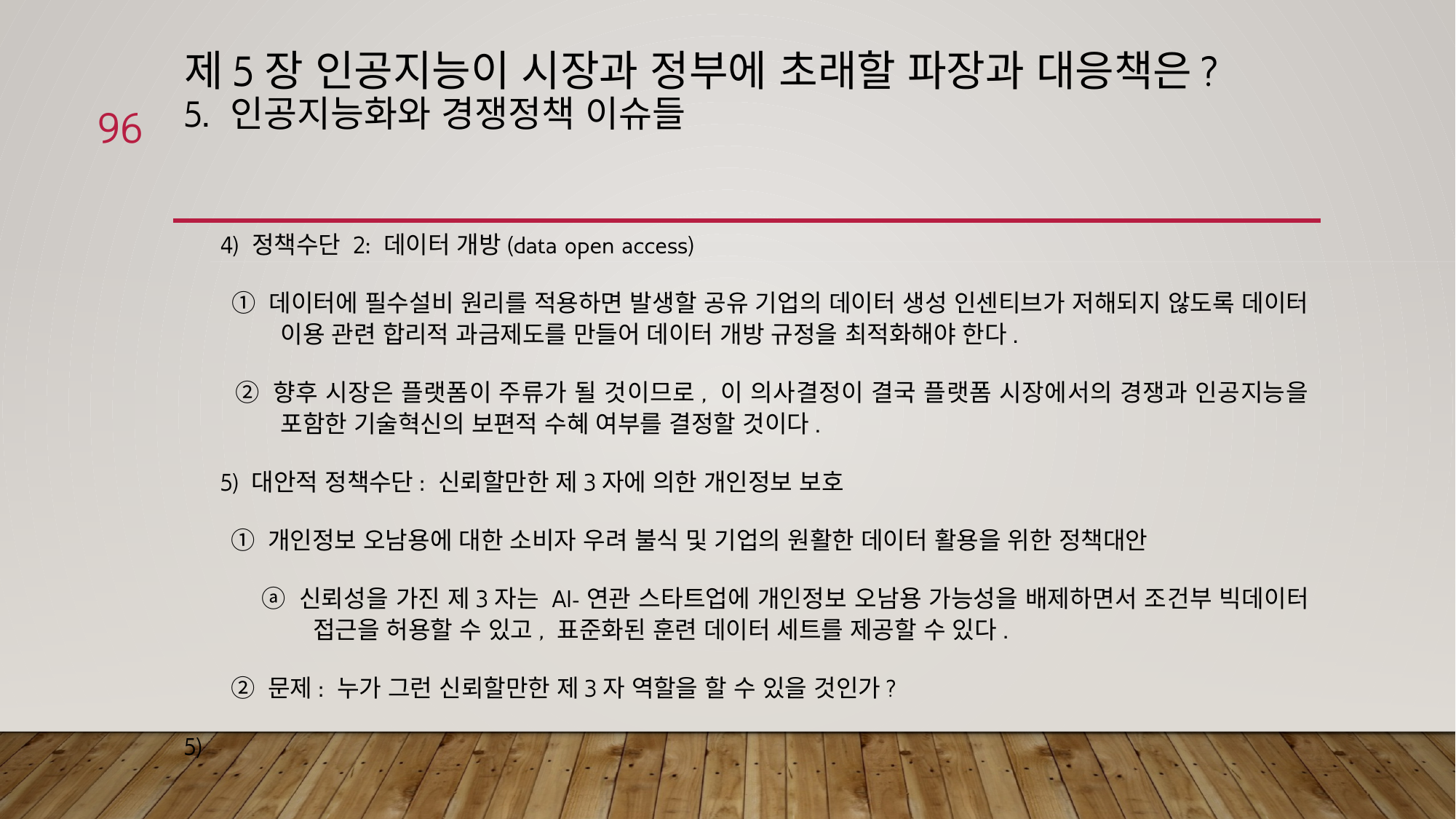

# 제5장 인공지능이 시장과 정부에 초래할 파장과 대응책은? 5. 인공지능화와 경쟁정책 이슈들
96
     4) 정책수단 2: 데이터 개방(data open access)
       ① 데이터에 필수설비 원리를 적용하면 발생할 공유 기업의 데이터 생성 인센티브가 저해되지 않도록 데이터 이용 관련 합리적 과금제도를 만들어 데이터 개방 규정을 최적화해야 한다.
       ② 향후 시장은 플랫폼이 주류가 될 것이므로, 이 의사결정이 결국 플랫폼 시장에서의 경쟁과 인공지능을 포함한 기술혁신의 보편적 수혜 여부를 결정할 것이다.
     5) 대안적 정책수단: 신뢰할만한 제3자에 의한 개인정보 보호
       ① 개인정보 오남용에 대한 소비자 우려 불식 및 기업의 원활한 데이터 활용을 위한 정책대안
           ⓐ 신뢰성을 가진 제3자는 AI-연관 스타트업에 개인정보 오남용 가능성을 배제하면서 조건부 빅데이터 접근을 허용할 수 있고, 표준화된 훈련 데이터 세트를 제공할 수 있다.
       ② 문제: 누가 그런 신뢰할만한 제3자 역할을 할 수 있을 것인가?
5)